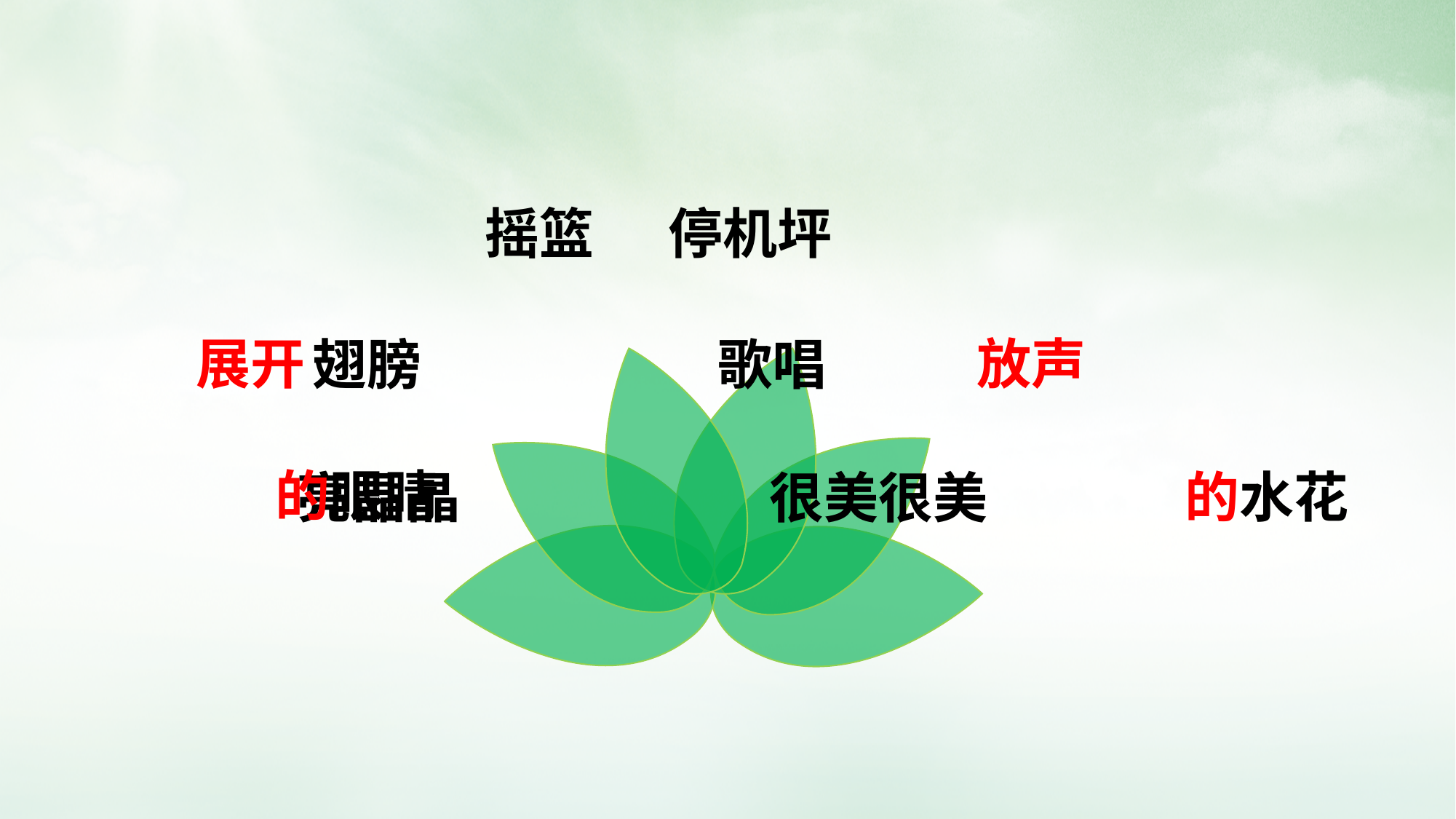

摇篮      停机坪
展开
放声
翅膀                        歌唱

的眼睛
的水花
亮晶晶                         很美很美